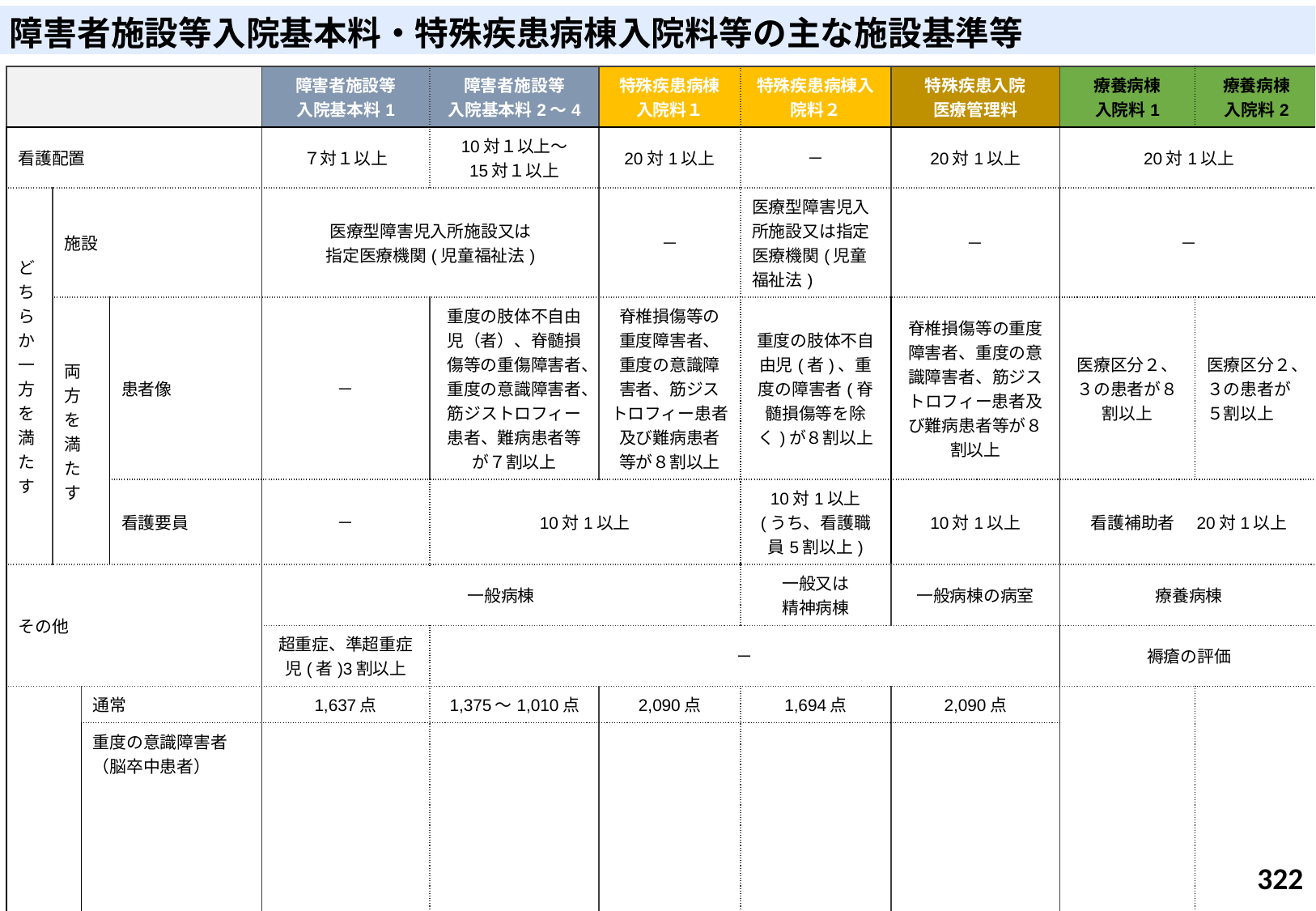

# 障害者施設等入院基本料・特殊疾患病棟入院料等の主な施設基準等
|  |  |  |  | 障害者施設等 入院基本料1 | 障害者施設等 入院基本料2～4 | 特殊疾患病棟 入院料１ | 特殊疾患病棟入院料２ | 特殊疾患入院 医療管理料 | 療養病棟 入院料1 | 療養病棟 入院料2 |
| --- | --- | --- | --- | --- | --- | --- | --- | --- | --- | --- |
| 看護配置 |  |  |  | ７対１以上 | 10対１以上～ 15対１以上 | 20対1以上 | － | 20対1以上 | 20対1以上 |  |
| どちらか一方を満たす | 施設 |  |  | 医療型障害児入所施設又は 指定医療機関(児童福祉法) |  | － | 医療型障害児入所施設又は指定医療機関(児童福祉法) | － | － |  |
|  | 両方を満たす |  | 患者像 | － | 重度の肢体不自由児（者）、脊髄損傷等の重傷障害者、重度の意識障害者、筋ジストロフィー患者、難病患者等が７割以上 | 脊椎損傷等の重度障害者、重度の意識障害者、筋ジストロフィー患者及び難病患者等が８割以上 | 重度の肢体不自由児(者)、重度の障害者(脊髄損傷等を除く)が８割以上 | 脊椎損傷等の重度障害者、重度の意識障害者、筋ジストロフィー患者及び難病患者等が８割以上 | 医療区分２、３の患者が８割以上 | 医療区分２、３の患者が５割以上 |
|  |  |  | 看護要員 | － | 10対1以上 |  | 10対1以上 (うち、看護職員5割以上) | 10対1以上 | 看護補助者　20対1以上 |  |
| その他 |  |  |  | 一般病棟 |  |  | 一般又は 精神病棟 | 一般病棟の病室 | 療養病棟 |  |
|  |  |  |  | 超重症、準超重症児(者)3割以上 | － |  |  |  | 褥瘡の評価 |  |
| 点数 |  | 通常 |  | 1,637点 | 1,375～1,010点 | 2,090点 | 1,694点 | 2,090点 | 1,961 ～828点 | 1,896 ～764点 |
|  |  | 重度の意識障害者（脳卒中患者） |  | 1,517, 1,377点 | 1,517～1,124点 | 1,928, 1,763点 | 1,675, 1,508点 | 1,927, 1,761点 |  |  |
|  |  | 上記以外の脳卒中患者 |  | 1,364, 1,239点 | 1,364～1,010点 | 1,735, 1,586点 | 1,507, 1,357点 | 1,734, 1,588点 |  |  |
|  |  | 透析患者 |  | 1,581点 | 1,420～1,315点 | 2,010点 | 1,746点 | 2,010点 |  |  |
| 包括範囲 |  | 通常 |  | 出来高 |  | 一部の入院基本料等加算・薬剤等を除き包括 |  |  | 検査・投薬、注射(一部を除く)・病理診断・X線写真等・一部の処置等は包括 |  |
|  |  | 脳卒中患者・透析患者 |  | 療養病棟入院基本料と同様の取扱 |  |  |  |  |  |  |
322